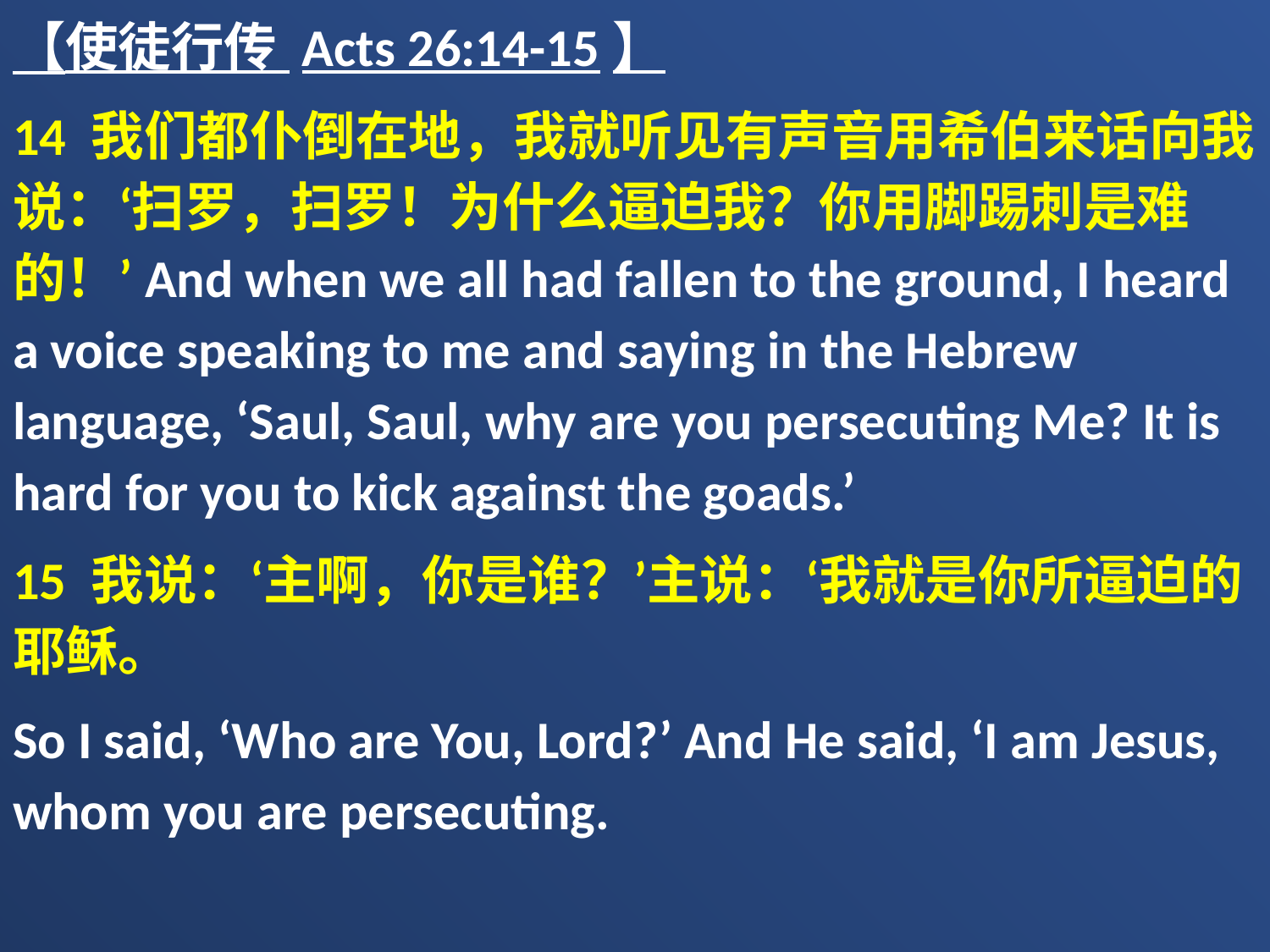

【使徒行传 Acts 26:14-15】
14 我们都仆倒在地，我就听见有声音用希伯来话向我说：‘扫罗，扫罗！为什么逼迫我？你用脚踢刺是难的！’And when we all had fallen to the ground, I heard a voice speaking to me and saying in the Hebrew language, ‘Saul, Saul, why are you persecuting Me? It is hard for you to kick against the goads.’
15 我说：‘主啊，你是谁？’主说：‘我就是你所逼迫的耶稣。
So I said, ‘Who are You, Lord?’ And He said, ‘I am Jesus, whom you are persecuting.